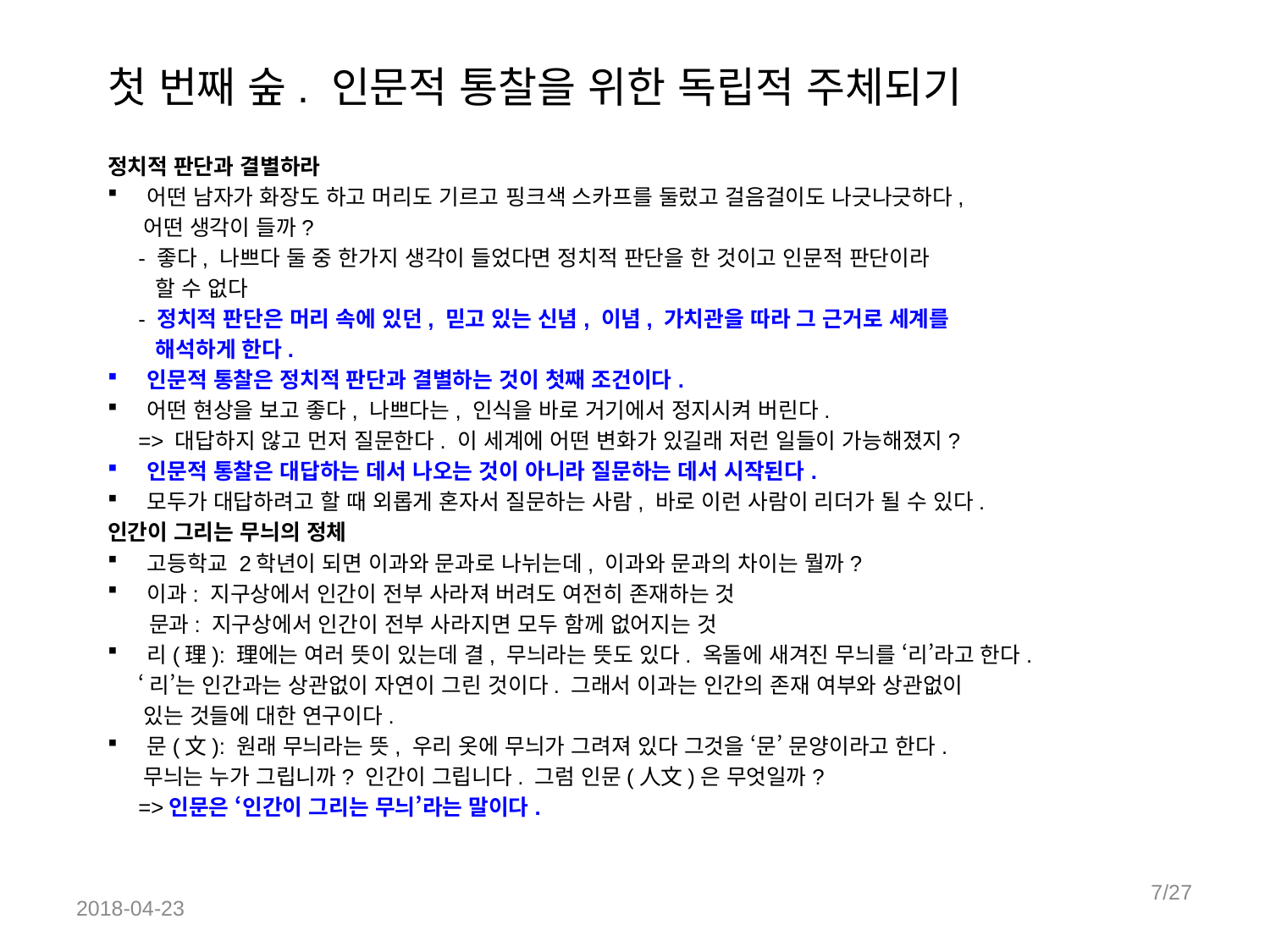

# 첫 번째 숲. 인문적 통찰을 위한 독립적 주체되기
정치적 판단과 결별하라
어떤 남자가 화장도 하고 머리도 기르고 핑크색 스카프를 둘렀고 걸음걸이도 나긋나긋하다,
     어떤 생각이 들까?
     - 좋다, 나쁘다 둘 중 한가지 생각이 들었다면 정치적 판단을 한 것이고 인문적 판단이라
       할 수 없다
     - 정치적 판단은 머리 속에 있던, 믿고 있는 신념, 이념, 가치관을 따라 그 근거로 세계를
       해석하게 한다.
인문적 통찰은 정치적 판단과 결별하는 것이 첫째 조건이다.
어떤 현상을 보고 좋다, 나쁘다는, 인식을 바로 거기에서 정지시켜 버린다.
     => 대답하지 않고 먼저 질문한다. 이 세계에 어떤 변화가 있길래 저런 일들이 가능해졌지?
인문적 통찰은 대답하는 데서 나오는 것이 아니라 질문하는 데서 시작된다.
모두가 대답하려고 할 때 외롭게 혼자서 질문하는 사람, 바로 이런 사람이 리더가 될 수 있다.
인간이 그리는 무늬의 정체
고등학교 2학년이 되면 이과와 문과로 나뉘는데, 이과와 문과의 차이는 뭘까?
이과: 지구상에서 인간이 전부 사라져 버려도 여전히 존재하는 것
 문과: 지구상에서 인간이 전부 사라지면 모두 함께 없어지는 것
리(理): 理에는 여러 뜻이 있는데 결, 무늬라는 뜻도 있다. 옥돌에 새겨진 무늬를 ‘리’라고 한다.
     ‘리’는 인간과는 상관없이 자연이 그린 것이다. 그래서 이과는 인간의 존재 여부와 상관없이
     있는 것들에 대한 연구이다.
문(文): 원래 무늬라는 뜻, 우리 옷에 무늬가 그려져 있다 그것을 ‘문’ 문양이라고 한다.
     무늬는 누가 그립니까? 인간이 그립니다. 그럼 인문(人文)은 무엇일까?
     =>인문은 ‘인간이 그리는 무늬’라는 말이다.
7/27
2018-04-23